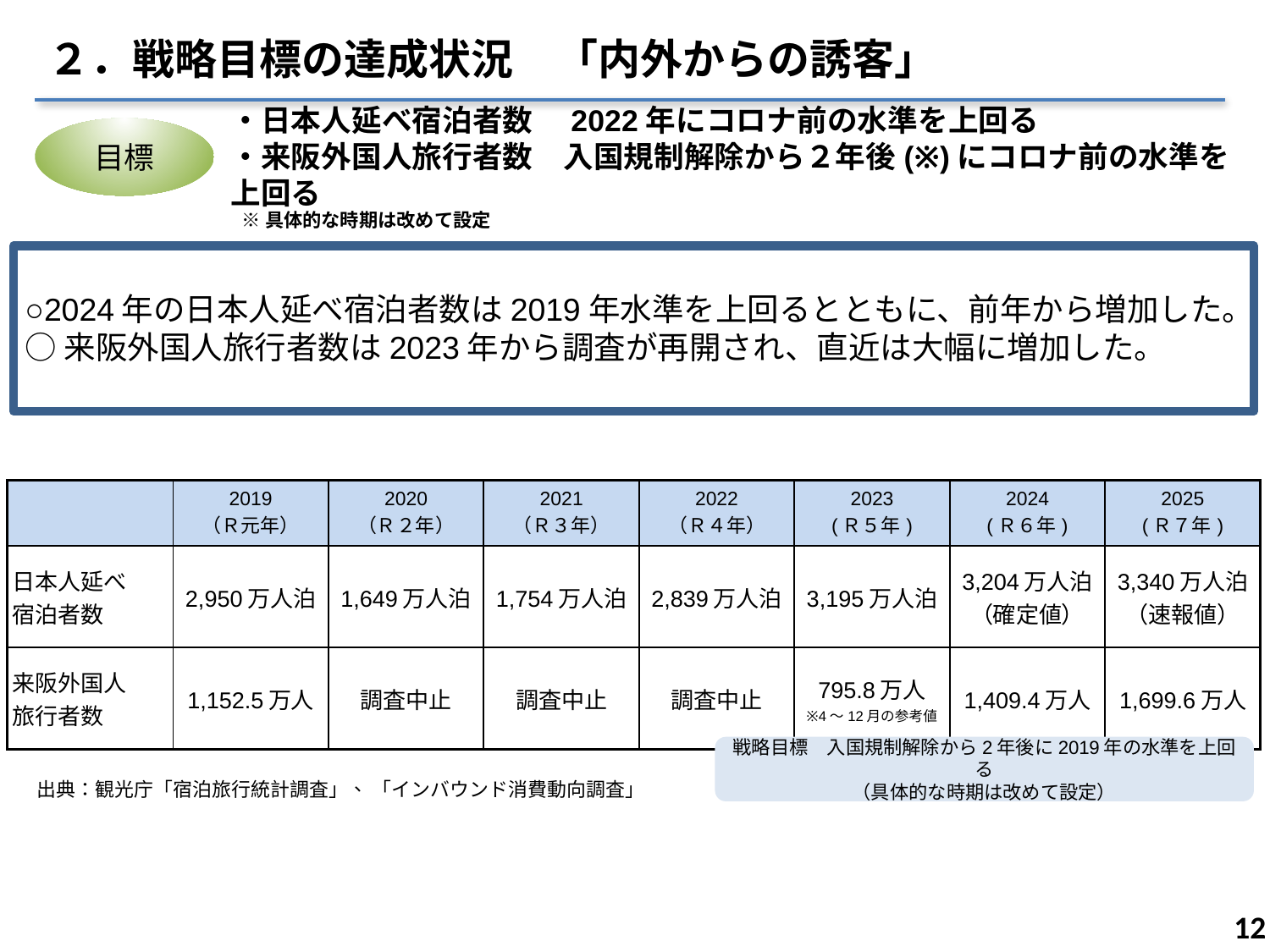

２．戦略目標の達成状況　「内外からの誘客」

目標
・日本人延べ宿泊者数　2022年にコロナ前の水準を上回る
・来阪外国人旅行者数　入国規制解除から２年後(※)にコロナ前の水準を上回る
  ※具体的な時期は改めて設定

○2024年の日本人延べ宿泊者数は2019年水準を上回るとともに、前年から増加した。
○来阪外国人旅行者数は2023年から調査が再開され、直近は大幅に増加した。
|  | 2019 （Ｒ元年） | 2020 （Ｒ２年） | 2021 （Ｒ３年） | 2022 （Ｒ４年） | 2023 (Ｒ５年) | 2024 (Ｒ６年) | 2025 (Ｒ７年) |
| --- | --- | --- | --- | --- | --- | --- | --- |
| 日本人延べ 宿泊者数 | 2,950万人泊 | 1,649万人泊 | 1,754万人泊 | 2,839万人泊 | 3,195万人泊 | 3,204万人泊 （確定値） | 3,340万人泊 （速報値） |
| 来阪外国人 旅行者数 | 1,152.5万人 | 調査中止 | 調査中止 | 調査中止 | 795.8万人 ※4～12月の参考値 | 1,409.4万人 | 1,699.6万人 |
戦略目標　入国規制解除から2年後に2019年の水準を上回る
（具体的な時期は改めて設定）
出典：観光庁「宿泊旅行統計調査」、 「インバウンド消費動向調査」
12